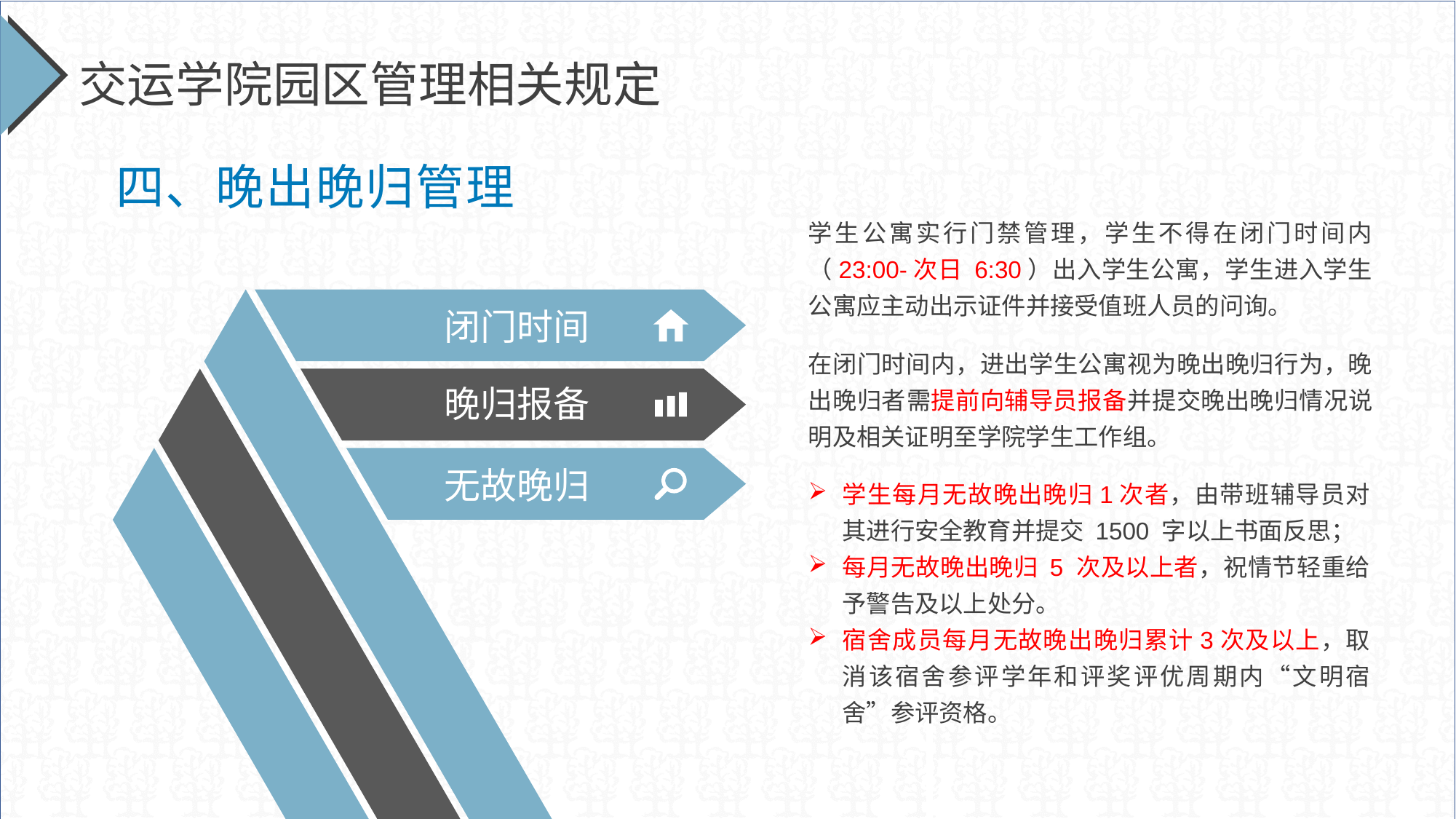

交运学院园区管理相关规定

四、晚出晚归管理
学生公寓实行门禁管理，学生不得在闭门时间内 （23:00-次日 6:30）出入学生公寓，学生进入学生公寓应主动出示证件并接受值班人员的问询。

闭门时间
在闭门时间内，进出学生公寓视为晚出晚归行为，晚出晚归者需提前向辅导员报备并提交晚出晚归情况说明及相关证明至学院学生工作组。
晚归报备
无故晚归
学生每月无故晚出晚归1次者，由带班辅导员对其进行安全教育并提交 1500 字以上书面反思；
每月无故晚出晚归 5 次及以上者，祝情节轻重给予警告及以上处分。
宿舍成员每月无故晚出晚归累计3次及以上，取消该宿舍参评学年和评奖评优周期内“文明宿舍”参评资格。